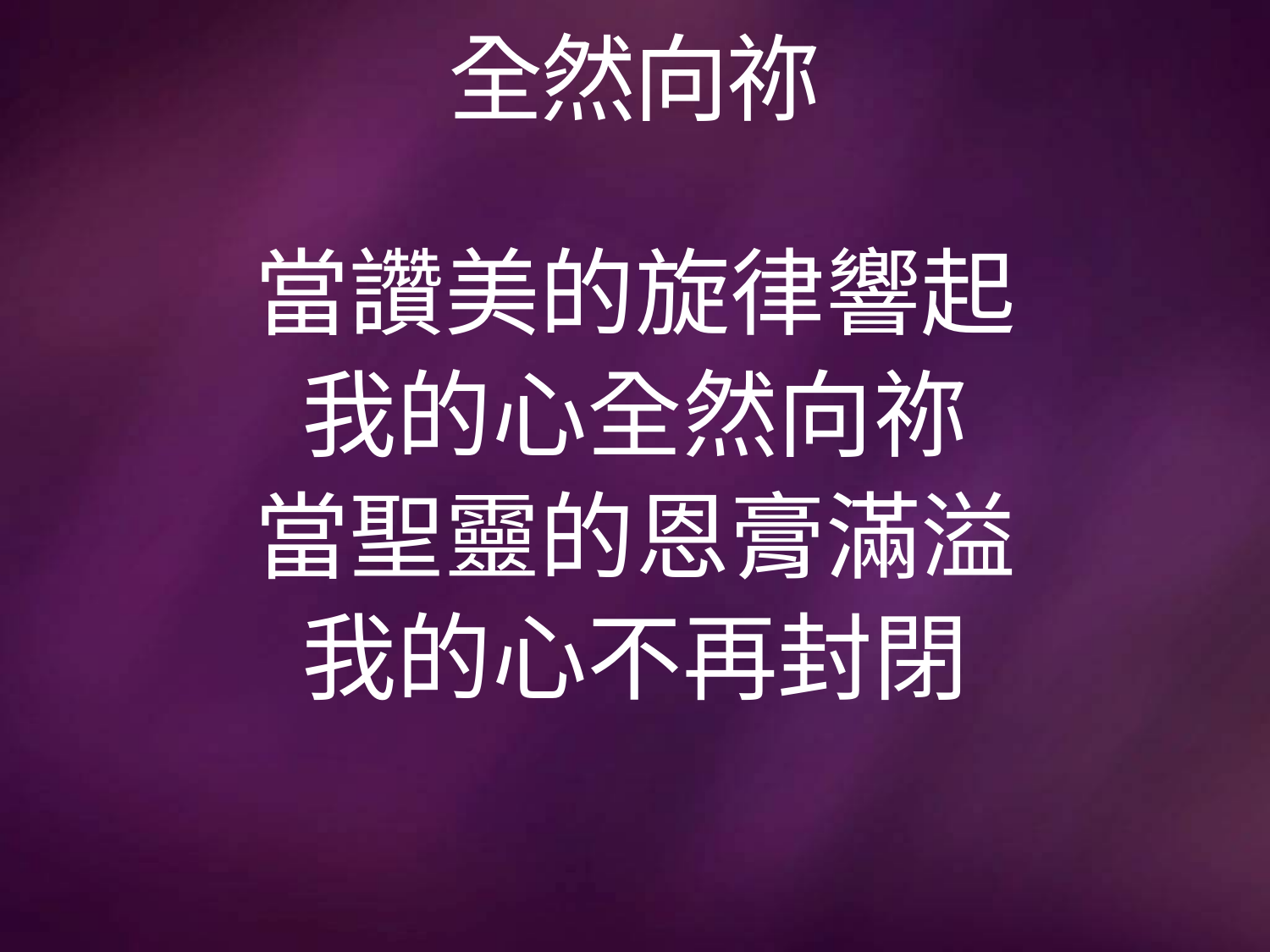

# 全然向祢
當讚美的旋律響起
我的心全然向祢
當聖靈的恩膏滿溢
我的心不再封閉